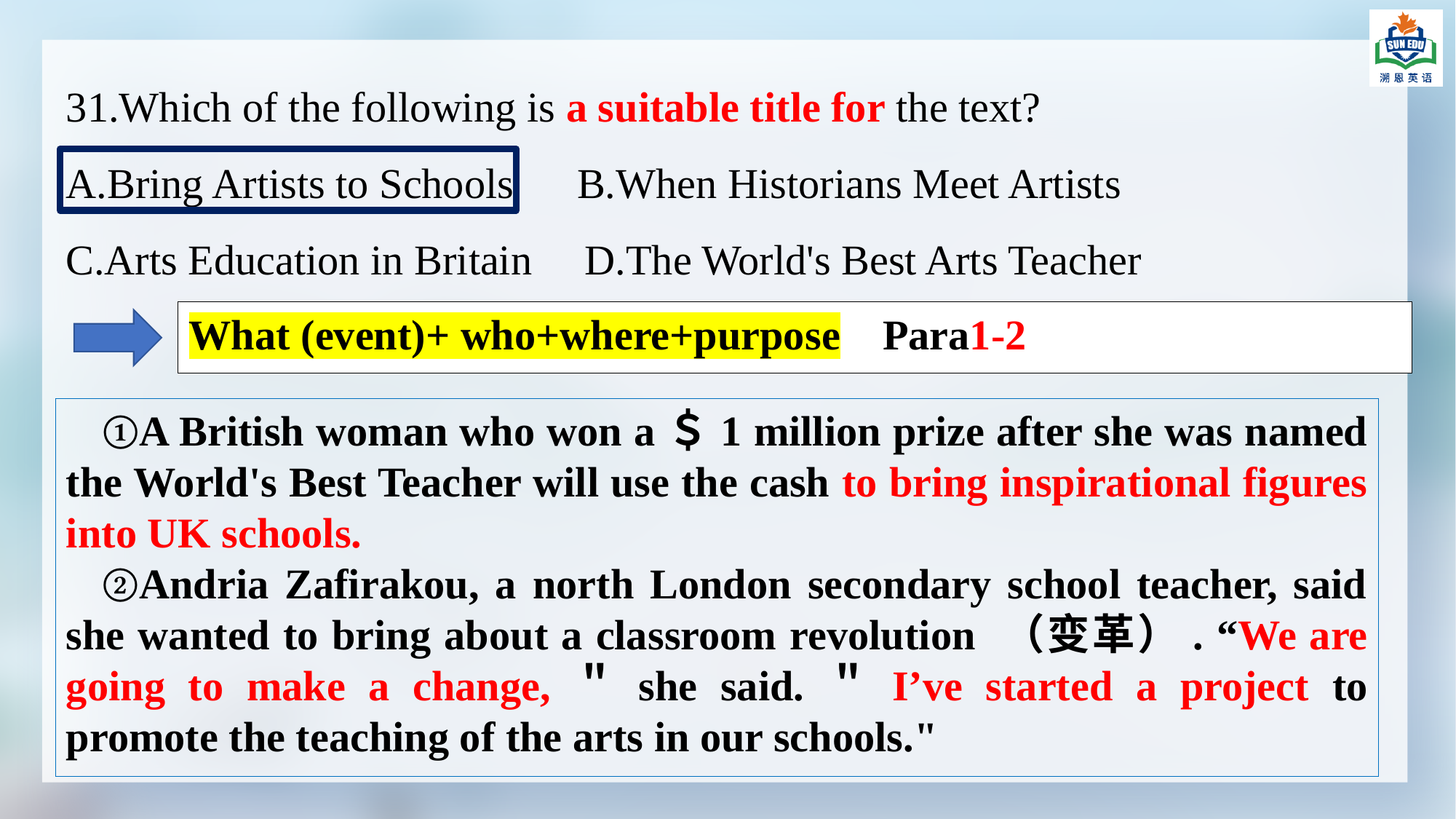

31.Which of the following is a suitable title for the text?
A.Bring Artists to Schools      B.When Historians Meet Artists
C.Arts Education in Britain     D.The World's Best Arts Teacher

What (event)+ who+where+purpose    Para1-2

①A British woman who won a＄1 million prize after she was named the World's Best Teacher will use the cash to bring inspirational figures into UK schools.
②Andria Zafirakou, a north London secondary school teacher, said she wanted to bring about a classroom revolution （变革）. “We are going to make a change,＂she said.＂I’ve started a project to promote the teaching of the arts in our schools."